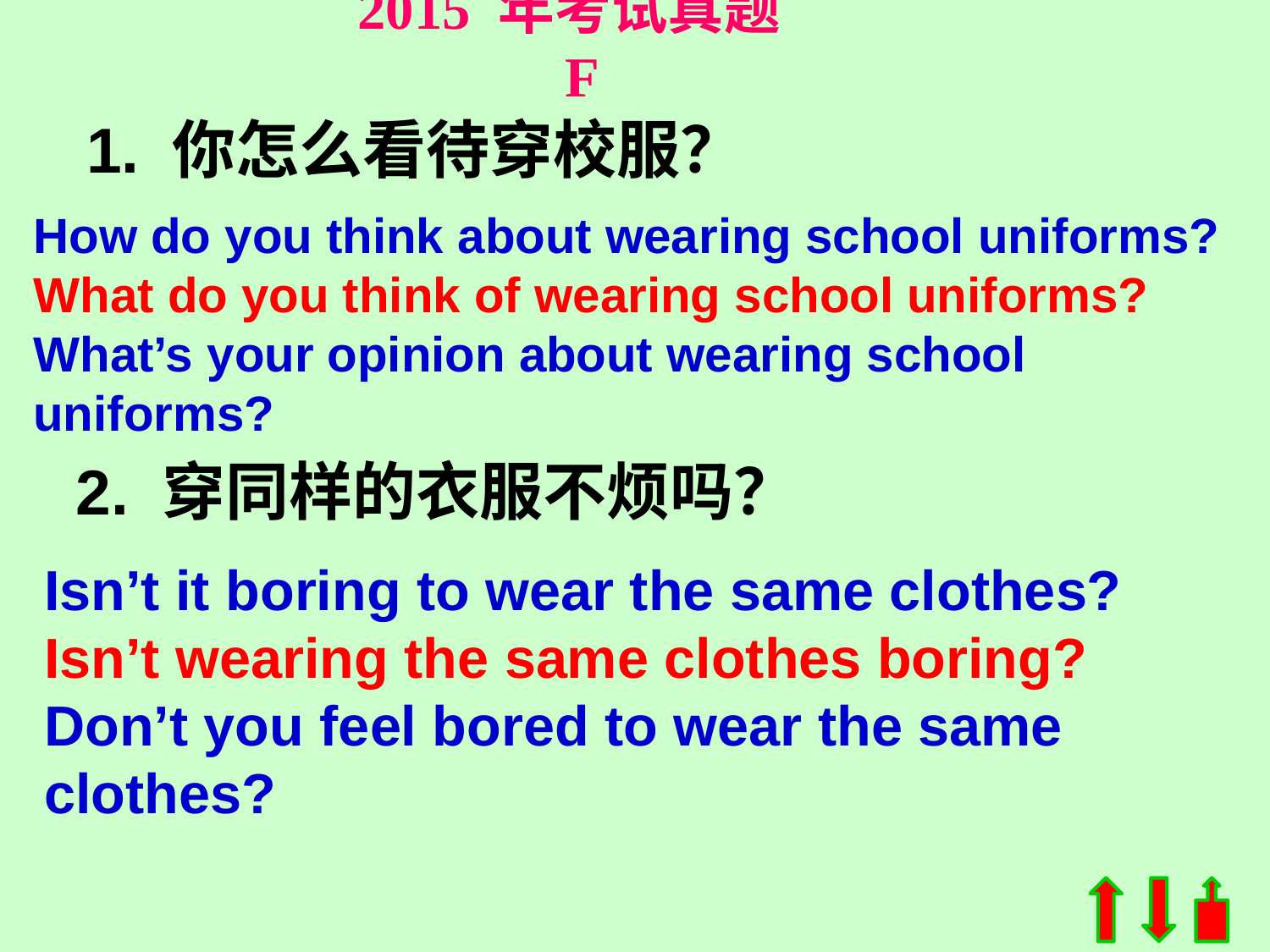

2015 年考试真题   F
1. 你怎么看待穿校服？
How do you think about wearing school uniforms?
What do you think of wearing school uniforms?
What’s your opinion about wearing school uniforms?
2. 穿同样的衣服不烦吗？
Isn’t it boring to wear the same clothes?
Isn’t wearing the same clothes boring?
Don’t you feel bored to wear the same clothes?